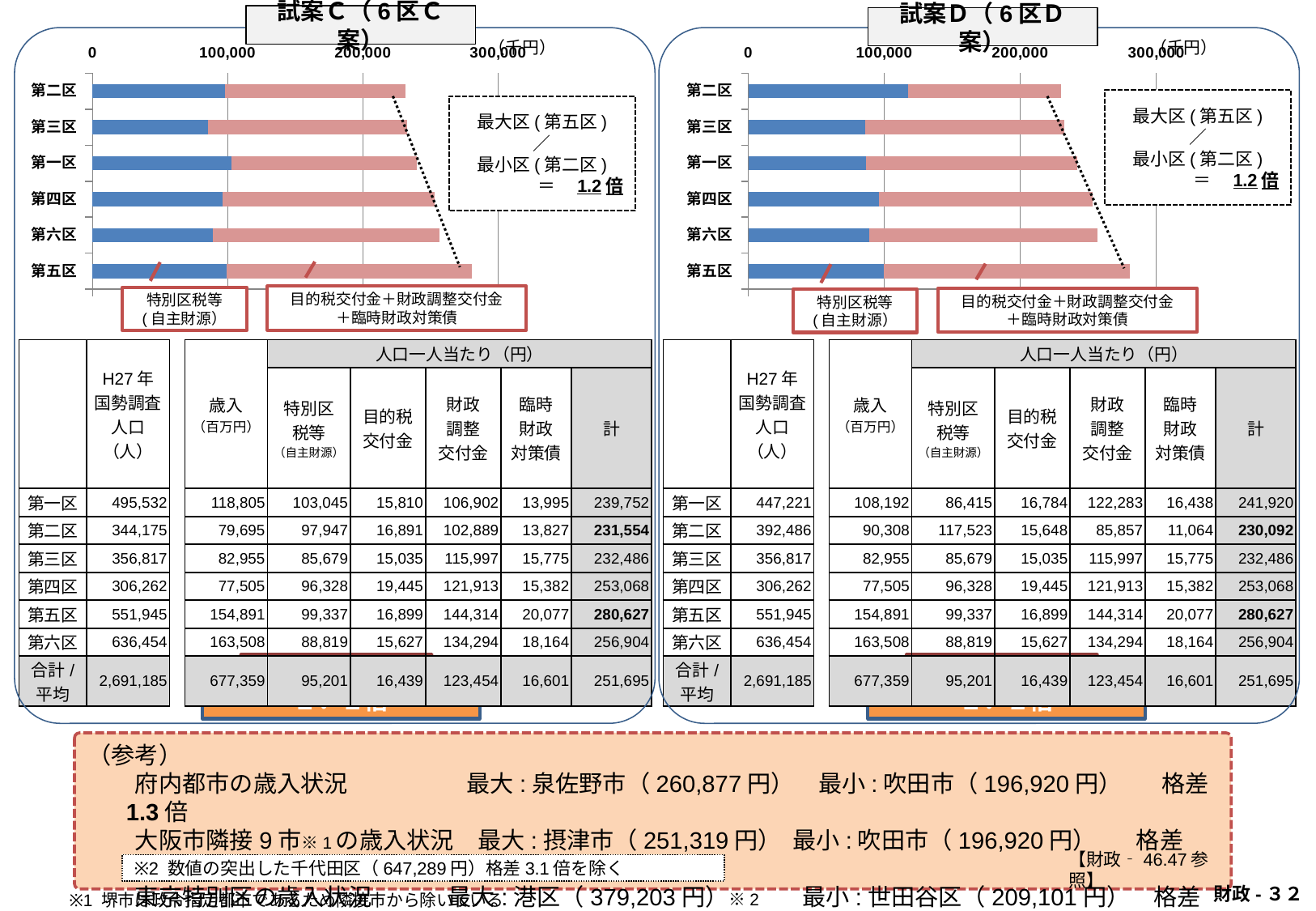

試案Ｃ（6区Ｃ案）
試案Ｄ（6区Ｄ案）

（千円）
（千円）

### Chart

| Category |  |  |
|---|---|---|
| 第五区  | 99337.0 | 181290.0 |
| 第六区  | 88819.0 | 168085.0 |
| 第四区  | 96328.0 | 156740.0 |
| 第一区  | 103045.0 | 136707.0 |
| 第三区  | 85679.0 | 146807.0 |
| 第二区  | 97947.0 | 133607.0 |

### Chart

| Category |  |  |
|---|---|---|
| 第五区  | 99337.0 | 181290.0 |
| 第六区  | 88819.0 | 168085.0 |
| 第四区  | 96328.0 | 156740.0 |
| 第一区  | 86415.0 | 155505.0 |
| 第三区  | 85679.0 | 146807.0 |
| 第二区  | 117523.0 | 112569.0 |
最大区(第五区)
／
最小区(第二区)
＝　1.2倍
最大区(第五区)
／
最小区(第二区)
＝　1.2倍
目的税交付金＋財政調整交付金
＋臨時財政対策債
特別区税等
(自主財源）
目的税交付金＋財政調整交付金
＋臨時財政対策債
特別区税等
(自主財源）
|  | H27年 国勢調査 人口（人） |  | 歳入 （百万円） | 人口一人当たり（円） |  |  |  |  |
| --- | --- | --- | --- | --- | --- | --- | --- | --- |
|  |  |  |  | 特別区 税等 （自主財源） | 目的税 交付金 | 財政 調整 交付金 | 臨時 財政 対策債 | 計 |
|  |  |  |  |  |  |  |  |  |
| 第一区 | 495,532 |  | 118,805 | 103,045 | 15,810 | 106,902 | 13,995 | 239,752 |
| 第二区 | 344,175 |  | 79,695 | 97,947 | 16,891 | 102,889 | 13,827 | 231,554 |
| 第三区 | 356,817 |  | 82,955 | 85,679 | 15,035 | 115,997 | 15,775 | 232,486 |
| 第四区 | 306,262 |  | 77,505 | 96,328 | 19,445 | 121,913 | 15,382 | 253,068 |
| 第五区 | 551,945 |  | 154,891 | 99,337 | 16,899 | 144,314 | 20,077 | 280,627 |
| 第六区 | 636,454 |  | 163,508 | 88,819 | 15,627 | 134,294 | 18,164 | 256,904 |
| 合計/ 平均 | 2,691,185 |  | 677,359 | 95,201 | 16,439 | 123,454 | 16,601 | 251,695 |
|  | H27年 国勢調査 人口（人） |  | 歳入 （百万円） | 人口一人当たり（円） |  |  |  |  |
| --- | --- | --- | --- | --- | --- | --- | --- | --- |
|  |  |  |  | 特別区 税等 （自主財源） | 目的税 交付金 | 財政 調整 交付金 | 臨時 財政 対策債 | 計 |
|  |  |  |  |  |  |  |  |  |
| 第一区 | 447,221 |  | 108,192 | 86,415 | 16,784 | 122,283 | 16,438 | 241,920 |
| 第二区 | 392,486 |  | 90,308 | 117,523 | 15,648 | 85,857 | 11,064 | 230,092 |
| 第三区 | 356,817 |  | 82,955 | 85,679 | 15,035 | 115,997 | 15,775 | 232,486 |
| 第四区 | 306,262 |  | 77,505 | 96,328 | 19,445 | 121,913 | 15,382 | 253,068 |
| 第五区 | 551,945 |  | 154,891 | 99,337 | 16,899 | 144,314 | 20,077 | 280,627 |
| 第六区 | 636,454 |  | 163,508 | 88,819 | 15,627 | 134,294 | 18,164 | 256,904 |
| 合計/ 平均 | 2,691,185 |  | 677,359 | 95,201 | 16,439 | 123,454 | 16,601 | 251,695 |

１．２倍
１．２倍
（参考）
　　府内都市の歳入状況　　　　　最大:泉佐野市（260,877円）　最小:吹田市（196,920円）　   格差1.3倍
　　大阪市隣接9市※1の歳入状況　最大:摂津市（251,319円）  最小:吹田市（196,920円）　   格差1.3倍
　　東京特別区の歳入状況　　　 最大:港区（379,203円）※2　   最小:世田谷区（209,101円）　格差1.8倍
【財政‐46.47参照】
※2 数値の突出した千代田区（647,289円）格差3.1倍を除く
 財政-３２
※1 堺市は政令指定都市であるため隣接市から除いている